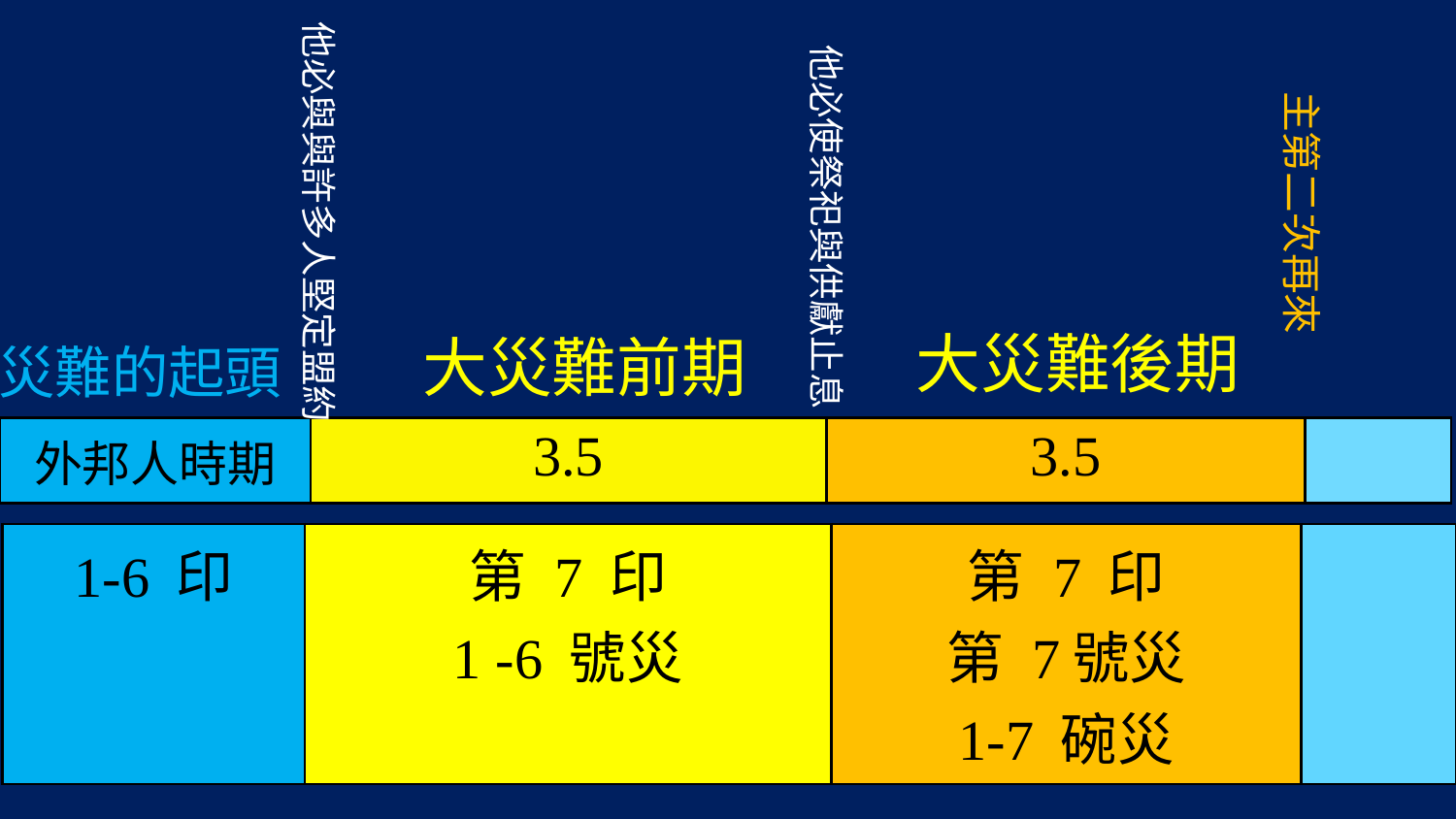

他必與與許多人堅定盟約
他必使祭祀與供獻止息
主第二次再來
大災難後期
大災難前期
災難的起頭
| 外邦人時期 | 3.5 | 3.5 |  |
| --- | --- | --- | --- |
| 1-6 印 | 第 7 印 1 -6 號災 | 第 7 印 第 7號災 1-7 碗災 |  |
| --- | --- | --- | --- |